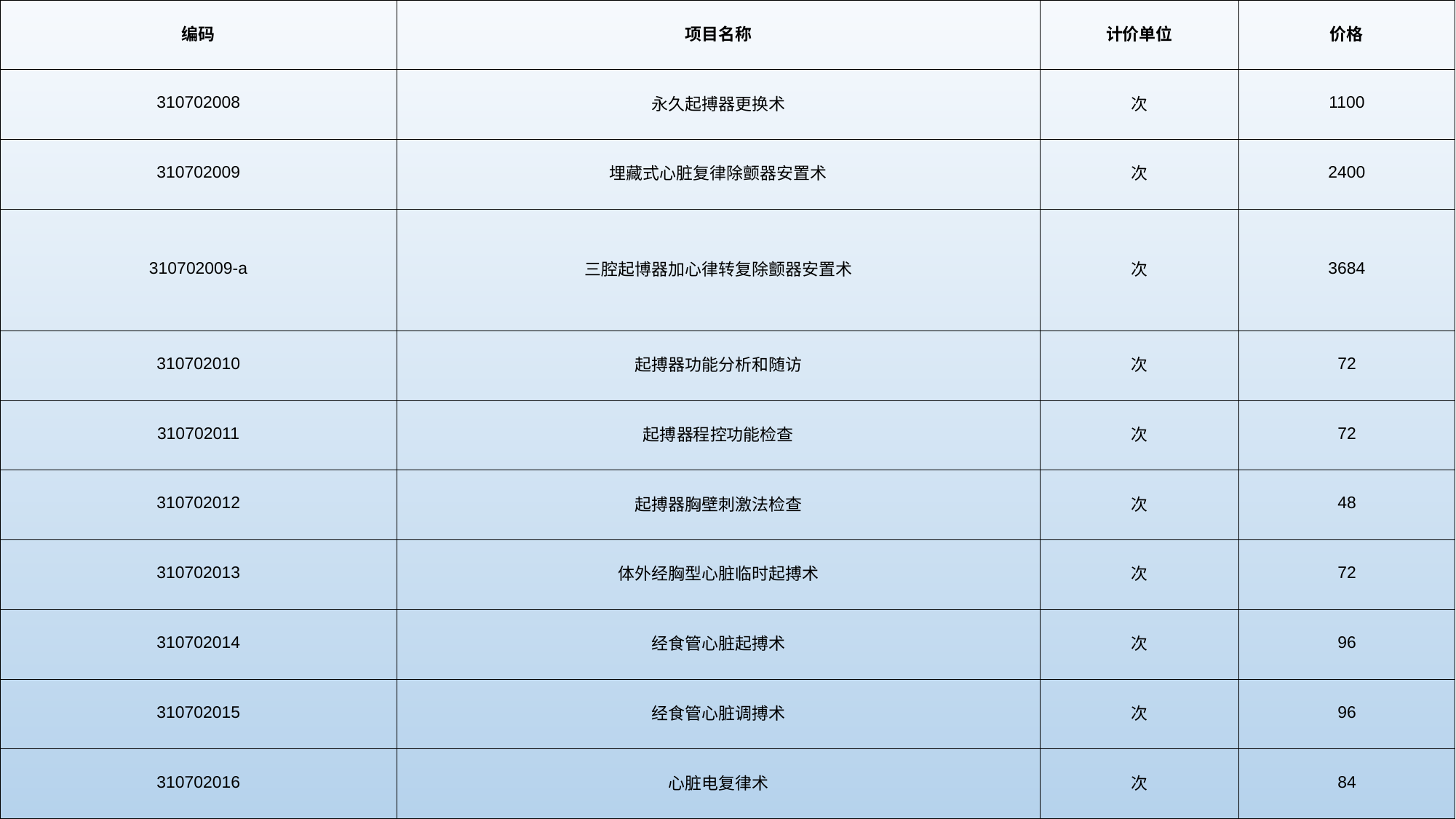

| 编码 | 项目名称 | 计价单位 | 价格 |
| --- | --- | --- | --- |
| 310702008 | 永久起搏器更换术 | 次 | 1100 |
| 310702009 | 埋藏式心脏复律除颤器安置术 | 次 | 2400 |
| 310702009-a | 三腔起博器加心律转复除颤器安置术 | 次 | 3684 |
| 310702010 | 起搏器功能分析和随访 | 次 | 72 |
| 310702011 | 起搏器程控功能检查 | 次 | 72 |
| 310702012 | 起搏器胸壁刺激法检查 | 次 | 48 |
| 310702013 | 体外经胸型心脏临时起搏术 | 次 | 72 |
| 310702014 | 经食管心脏起搏术 | 次 | 96 |
| 310702015 | 经食管心脏调搏术 | 次 | 96 |
| 310702016 | 心脏电复律术 | 次 | 84 |